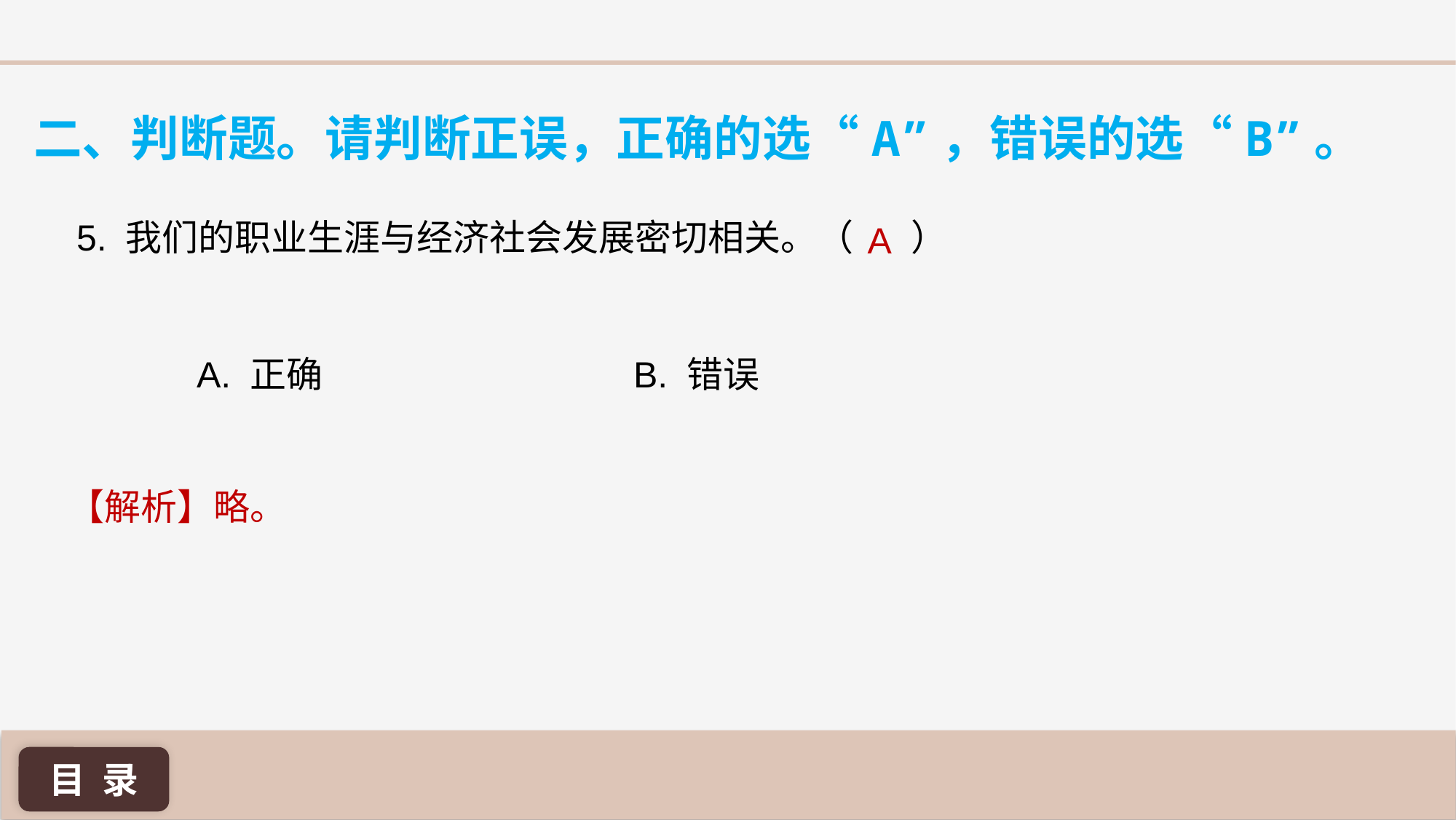

二、判断题。请判断正误，正确的选“A”，错误的选“B”。
A
5. 我们的职业生涯与经济社会发展密切相关。（       ）
A. 正确 			B. 错误
【解析】略。